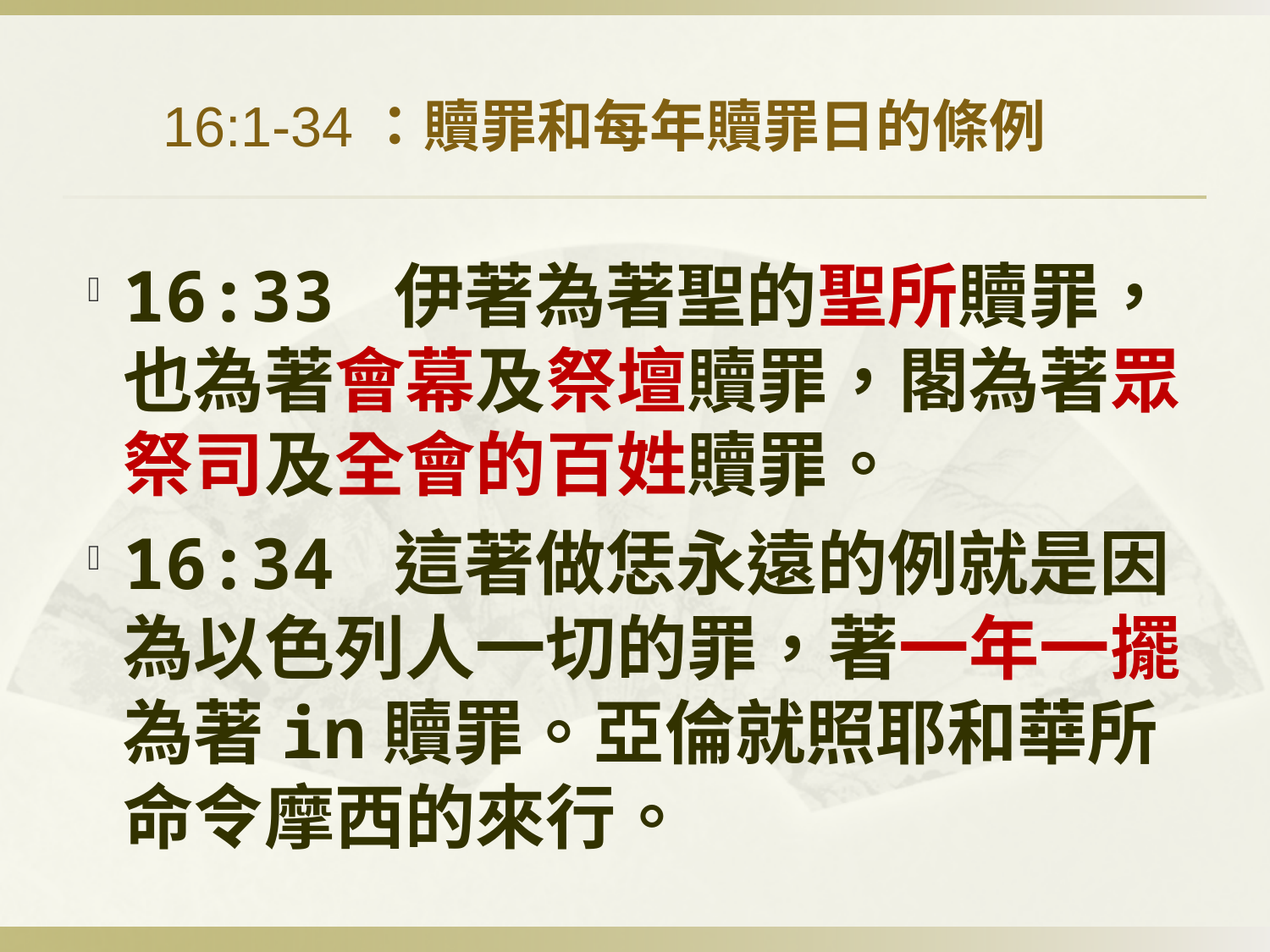

# 16:1-34：贖罪和每年贖罪日的條例
16:33 伊著為著聖的聖所贖罪，也為著會幕及祭壇贖罪，閣為著眾祭司及全會的百姓贖罪。
16:34 這著做恁永遠的例就是因為以色列人一切的罪，著一年一擺為著in贖罪。亞倫就照耶和華所命令摩西的來行。